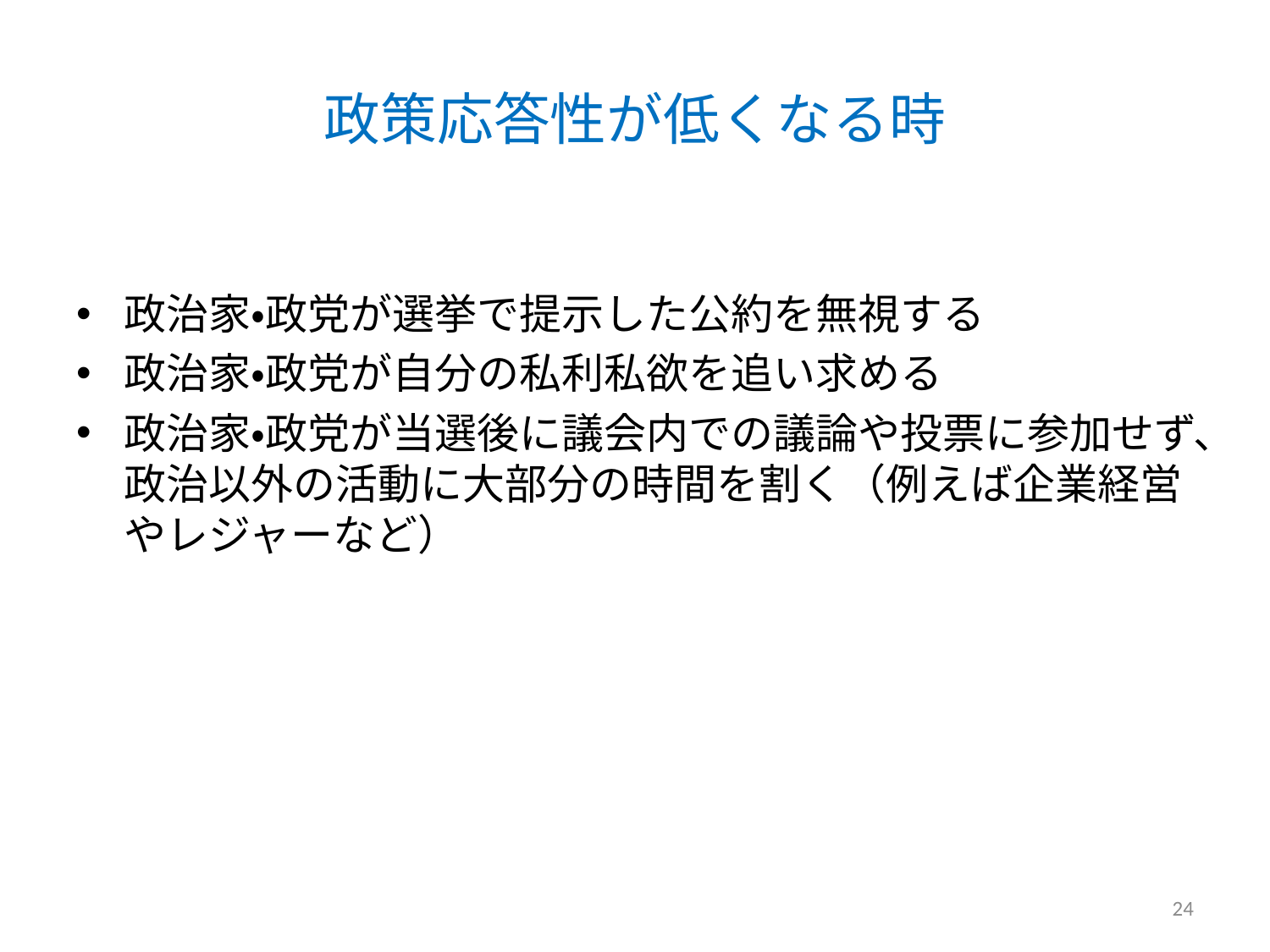

# 政策応答性が低くなる時

政治家・政党が選挙で提示した公約を無視する
政治家・政党が自分の私利私欲を追い求める
政治家・政党が当選後に議会内での議論や投票に参加せず、政治以外の活動に大部分の時間を割く（例えば企業経営やレジャーなど）

24